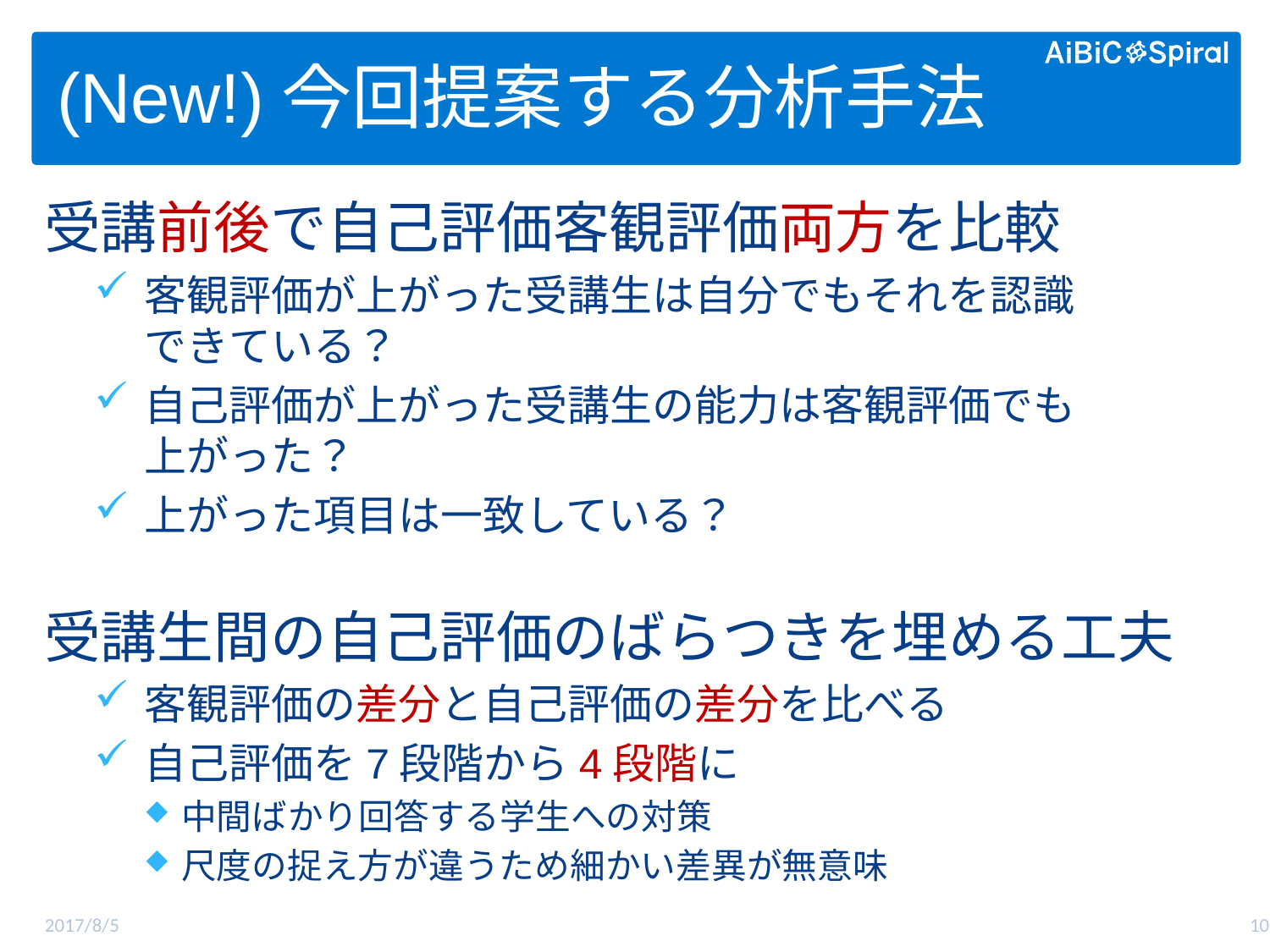

# (New!)今回提案する分析手法
受講前後で自己評価客観評価両方を比較
客観評価が上がった受講生は自分でもそれを認識
できている？
自己評価が上がった受講生の能力は客観評価でも
上がった？
上がった項目は一致している？
受講生間の自己評価のばらつきを埋める工夫
客観評価の差分と自己評価の差分を比べる
自己評価を7段階から4段階に
中間ばかり回答する学生への対策
尺度の捉え方が違うため細かい差異が無意味